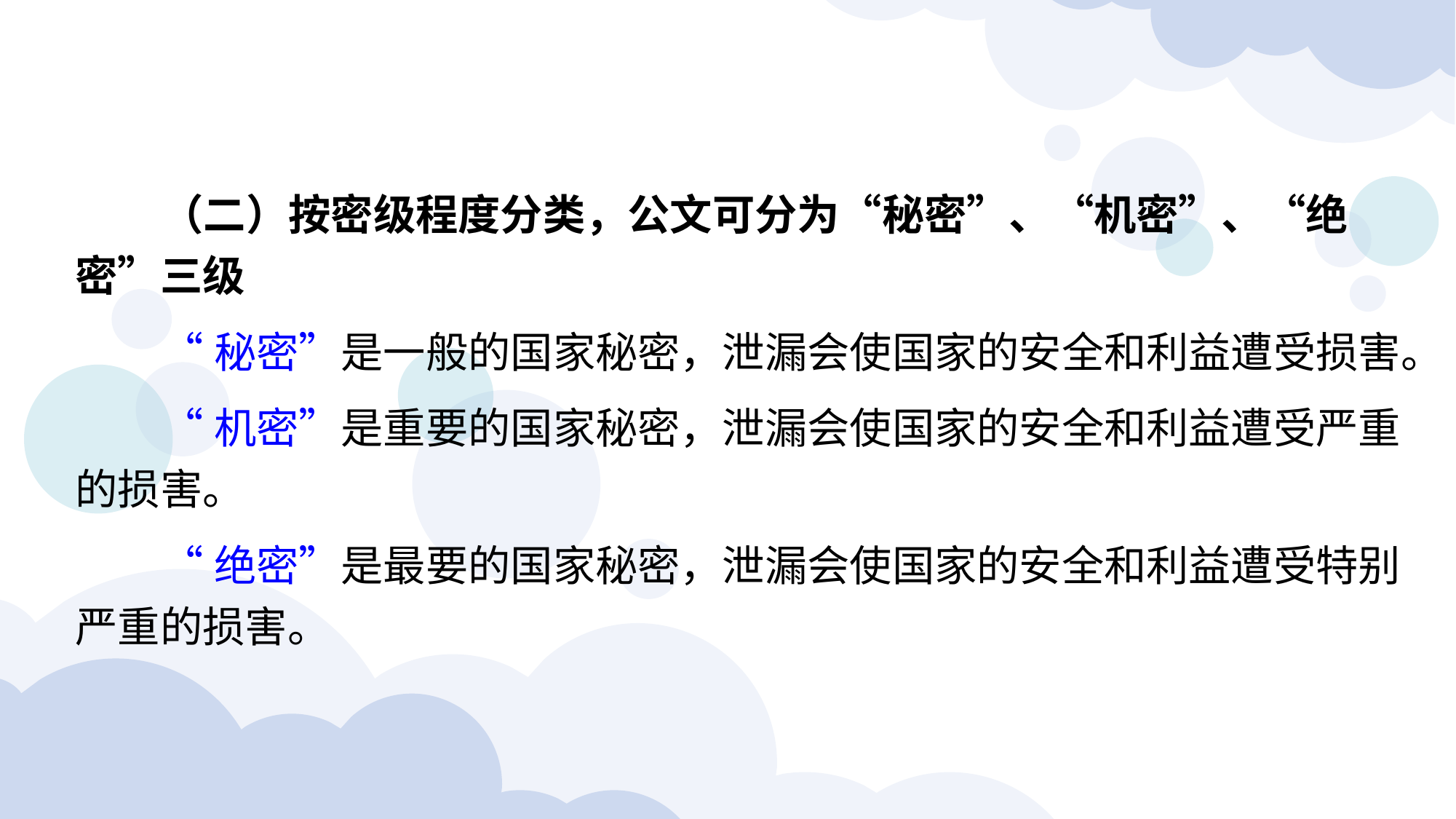

（二）按密级程度分类，公文可分为“秘密”、“机密”、“绝密”三级
“秘密”是一般的国家秘密，泄漏会使国家的安全和利益遭受损害。
“机密”是重要的国家秘密，泄漏会使国家的安全和利益遭受严重的损害。
“绝密”是最要的国家秘密，泄漏会使国家的安全和利益遭受特别严重的损害。